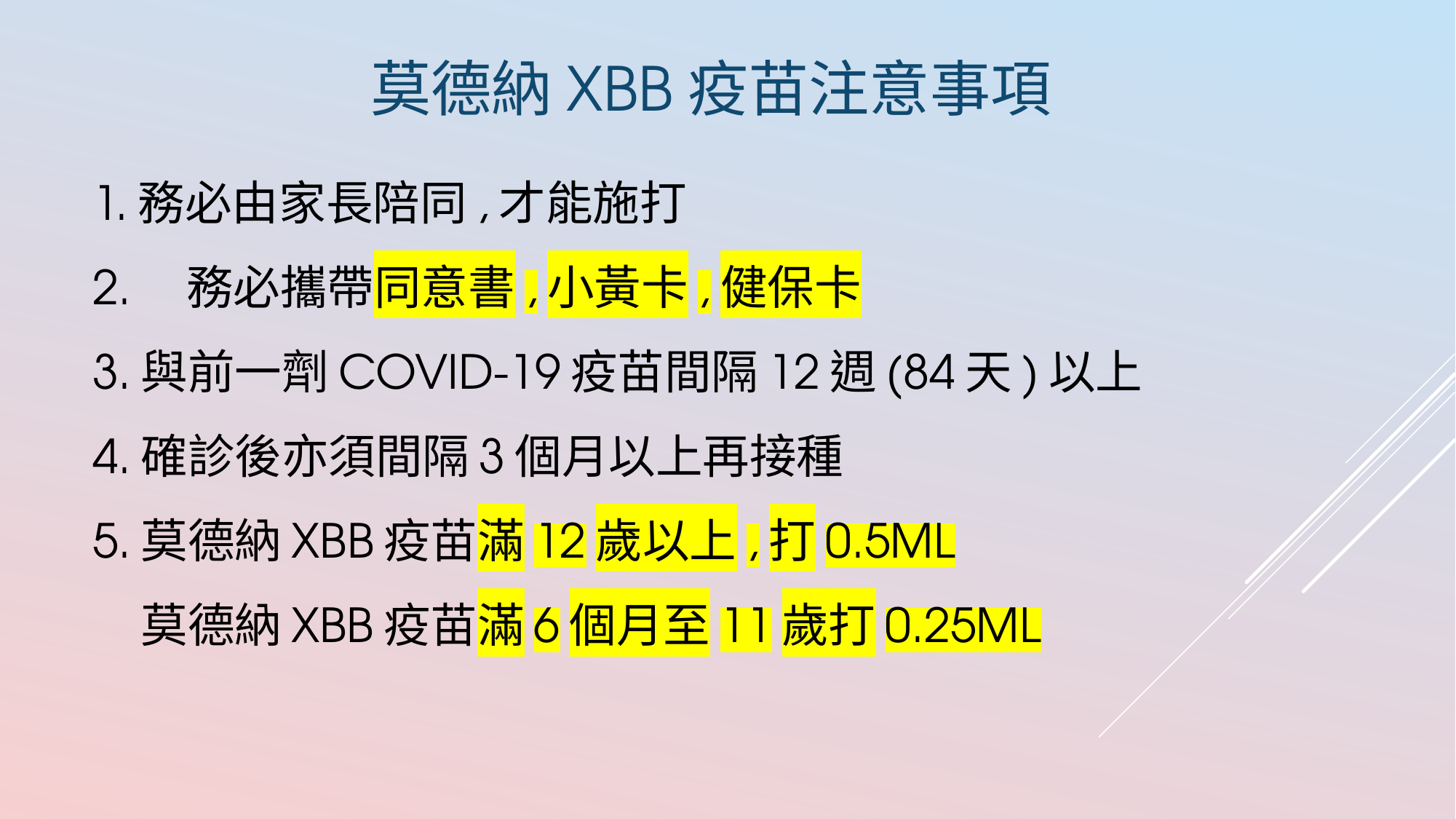

莫德納XBB疫苗注意事項
# 1.務必由家長陪同,才能施打 2.	務必攜帶同意書,小黃卡,健保卡 3.與前一劑COVID-19疫苗間隔12週(84天)以上 4.確診後亦須間隔3個月以上再接種 5.莫德納XBB疫苗滿12歲以上,打0.5ML 莫德納XBB疫苗滿6個月至11歲打0.25ML